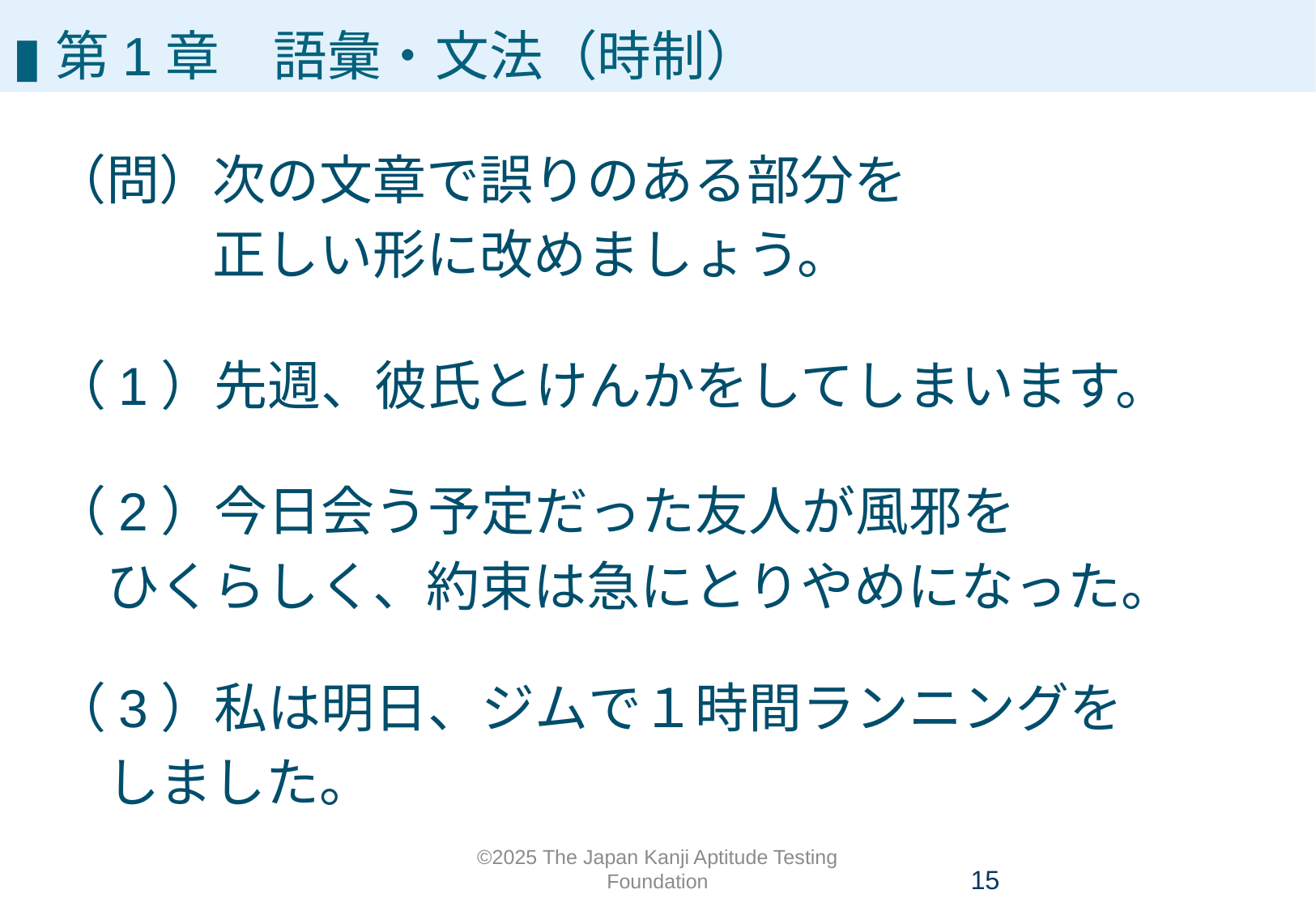

# 第1章　語彙・文法
▮第1章　語彙・文法（時制）
（問）次の文章で誤りのある部分を
　　　正しい形に改めましょう。

（1）先週、彼氏とけんかをしてしまいます。

（2）今日会う予定だった友人が風邪を
　ひくらしく、約束は急にとりやめになった。

（3）私は明日、ジムで１時間ランニングを
　しました。

©2025 The Japan Kanji Aptitude Testing Foundation
15